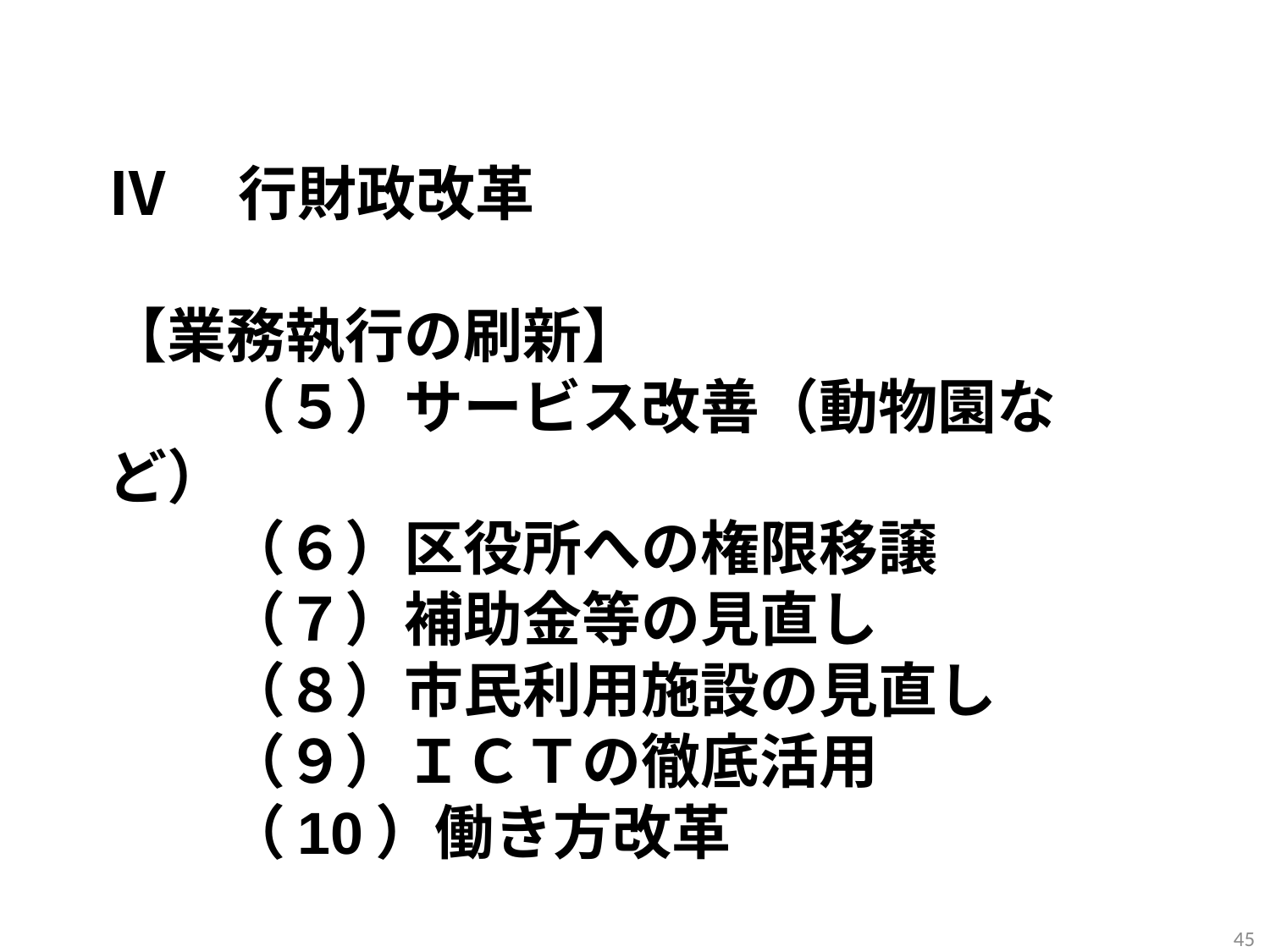

Ⅳ　行財政改革

【業務執行の刷新】
　　（５）サービス改善（動物園など）
　　（６）区役所への権限移譲
　　（７）補助金等の見直し
　　（８）市民利用施設の見直し
　　（９）ＩＣＴの徹底活用
　　（10）働き方改革
45